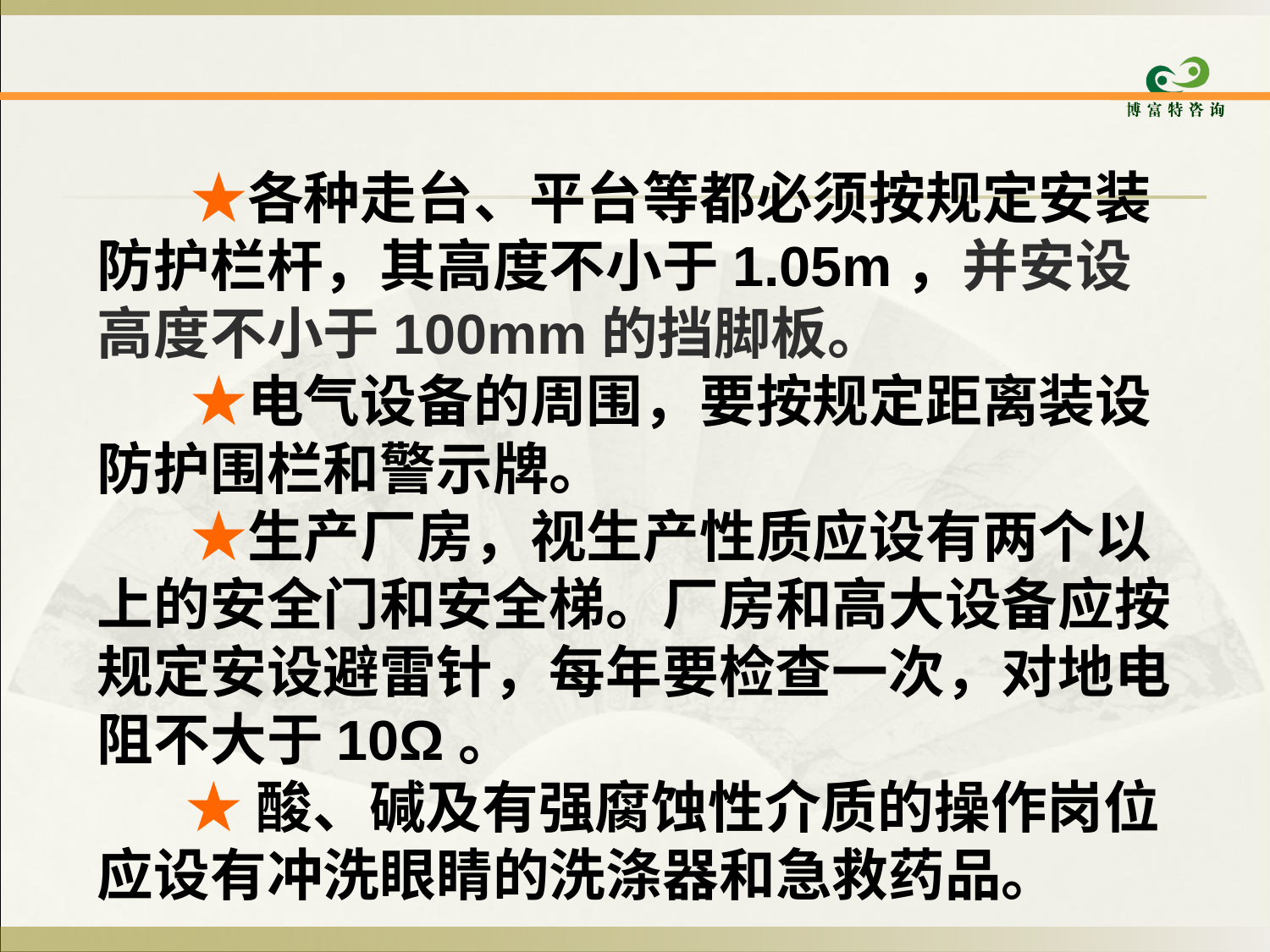

★各种走台、平台等都必须按规定安装防护栏杆，其高度不小于1.05m，并安设高度不小于100mm的挡脚板。
　★电气设备的周围，要按规定距离装设防护围栏和警示牌。
　★生产厂房，视生产性质应设有两个以上的安全门和安全梯。厂房和高大设备应按规定安设避雷针，每年要检查一次，对地电阻不大于10Ω。
    ★酸、碱及有强腐蚀性介质的操作岗位应设有冲洗眼睛的洗涤器和急救药品。
72